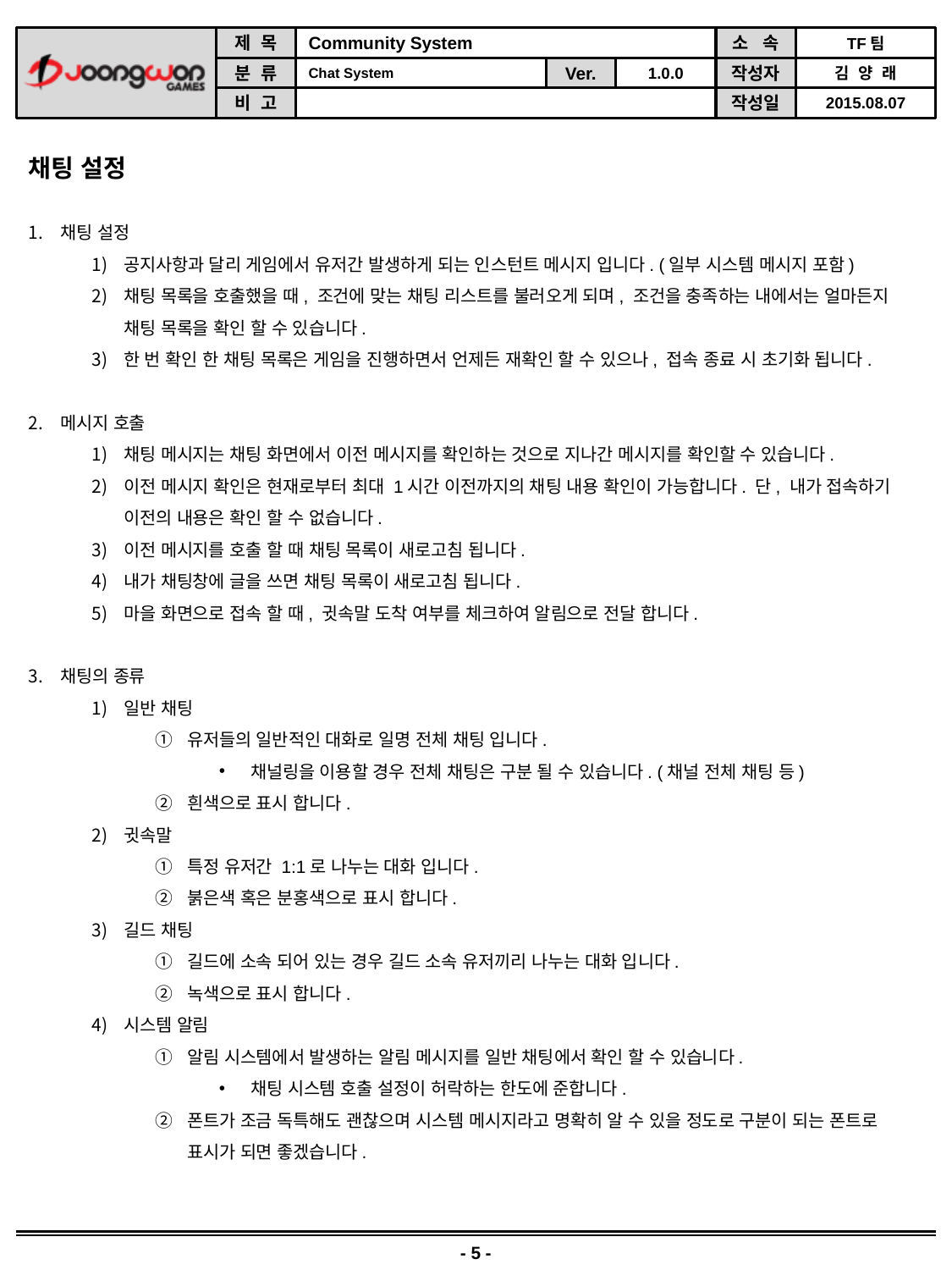

채팅 설정
채팅 설정
공지사항과 달리 게임에서 유저간 발생하게 되는 인스턴트 메시지 입니다. (일부 시스템 메시지 포함)
채팅 목록을 호출했을 때, 조건에 맞는 채팅 리스트를 불러오게 되며, 조건을 충족하는 내에서는 얼마든지 채팅 목록을 확인 할 수 있습니다.
한 번 확인 한 채팅 목록은 게임을 진행하면서 언제든 재확인 할 수 있으나, 접속 종료 시 초기화 됩니다.

메시지 호출
채팅 메시지는 채팅 화면에서 이전 메시지를 확인하는 것으로 지나간 메시지를 확인할 수 있습니다.
이전 메시지 확인은 현재로부터 최대 1시간 이전까지의 채팅 내용 확인이 가능합니다. 단, 내가 접속하기 이전의 내용은 확인 할 수 없습니다.
이전 메시지를 호출 할 때 채팅 목록이 새로고침 됩니다.
내가 채팅창에 글을 쓰면 채팅 목록이 새로고침 됩니다.
마을 화면으로 접속 할 때, 귓속말 도착 여부를 체크하여 알림으로 전달 합니다.

채팅의 종류
일반 채팅
유저들의 일반적인 대화로 일명 전체 채팅 입니다.
채널링을 이용할 경우 전체 채팅은 구분 될 수 있습니다. (채널 전체 채팅 등)
흰색으로 표시 합니다.
귓속말
특정 유저간 1:1로 나누는 대화 입니다.
붉은색 혹은 분홍색으로 표시 합니다.
길드 채팅
길드에 소속 되어 있는 경우 길드 소속 유저끼리 나누는 대화 입니다.
녹색으로 표시 합니다.
시스템 알림
알림 시스템에서 발생하는 알림 메시지를 일반 채팅에서 확인 할 수 있습니다.
채팅 시스템 호출 설정이 허락하는 한도에 준합니다.
폰트가 조금 독특해도 괜찮으며 시스템 메시지라고 명확히 알 수 있을 정도로 구분이 되는 폰트로 표시가 되면 좋겠습니다.
- 5 -